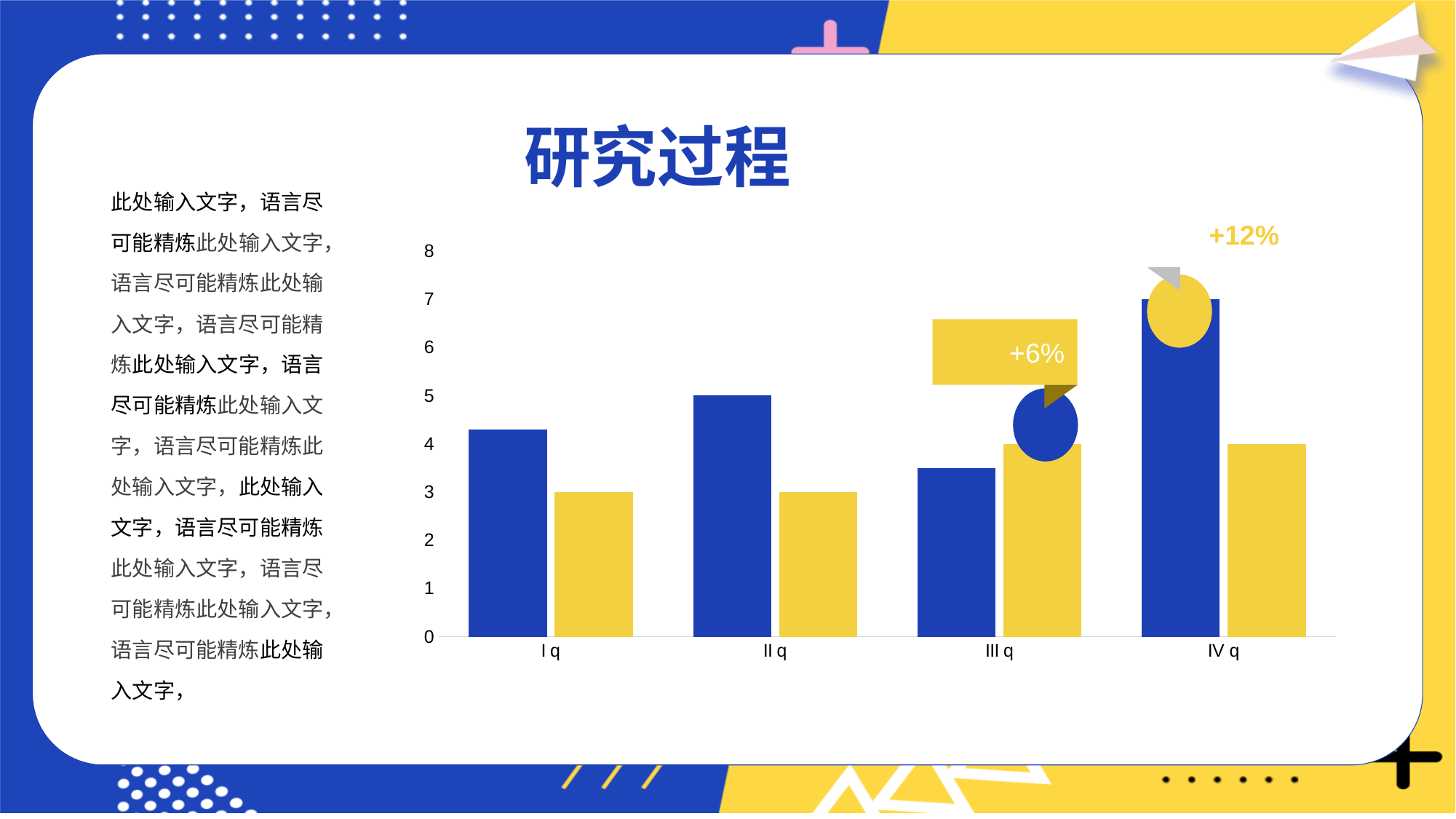

研究过程
此处输入文字，语言尽可能精炼此处输入文字，语言尽可能精炼此处输入文字，语言尽可能精炼此处输入文字，语言尽可能精炼此处输入文字，语言尽可能精炼此处输入文字，此处输入文字，语言尽可能精炼此处输入文字，语言尽可能精炼此处输入文字，语言尽可能精炼此处输入文字，
+12%

### Chart

| Category | Product A | Product B |
|---|---|---|
| I q | 4.3 | 3.0 |
| II q | 5.0 | 3.0 |
| III q | 3.5 | 4.0 |
| IV q | 7.0 | 4.0 |

+6%

PPT下载 http://www.1ppt.com/xiazai/